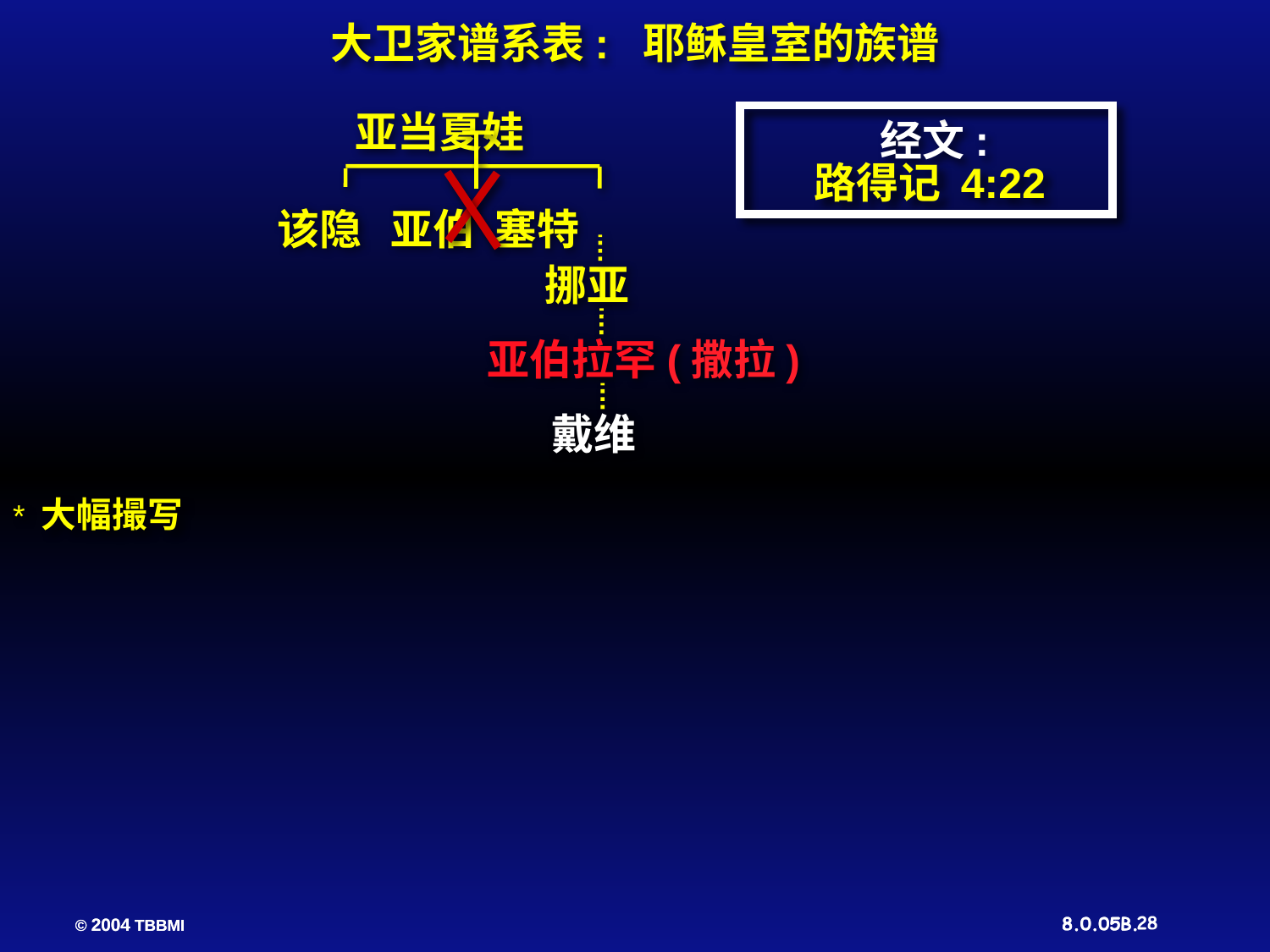

大卫家谱系表:  耶稣皇室的族谱

亚当夏娃

经文:

路得记 4:22

该隐   亚伯  塞特

挪亚

亚伯拉罕(撒拉)

 戴维
* 大幅撮写

28